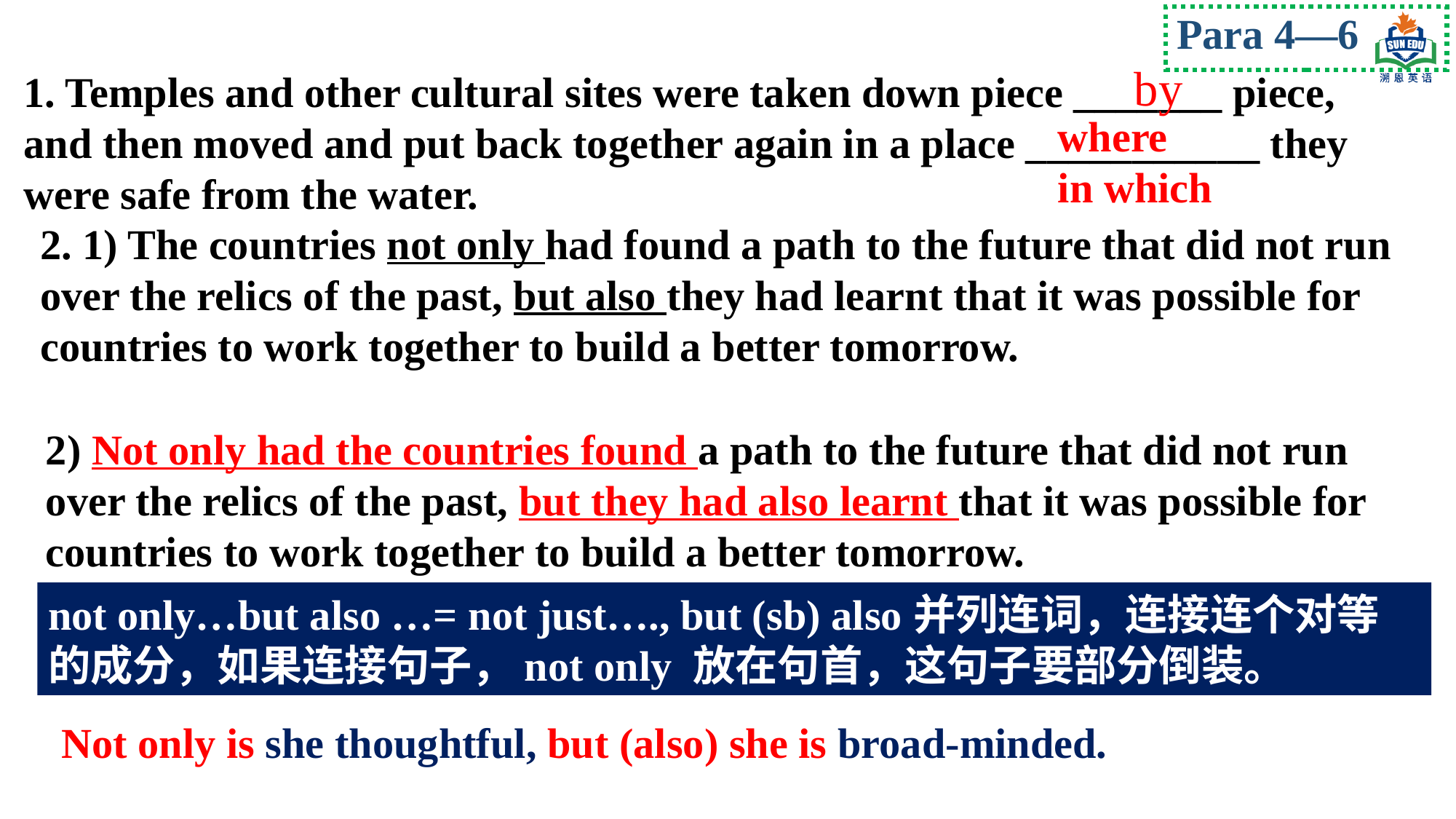

Para 4—6
by
1. Temples and other cultural sites were taken down piece _______ piece, and then moved and put back together again in a place ___________ they were safe from the water.
where
in which
2. 1) The countries not only had found a path to the future that did not run over the relics of the past, but also they had learnt that it was possible for countries to work together to build a better tomorrow.

2) Not only had the countries found a path to the future that did not run over the relics of the past, but they had also learnt that it was possible for countries to work together to build a better tomorrow.

not only…but also …= not just…., but (sb) also并列连词，连接连个对等的成分，如果连接句子，not only 放在句首，这句子要部分倒装。
Not only is she thoughtful, but (also) she is broad-minded.